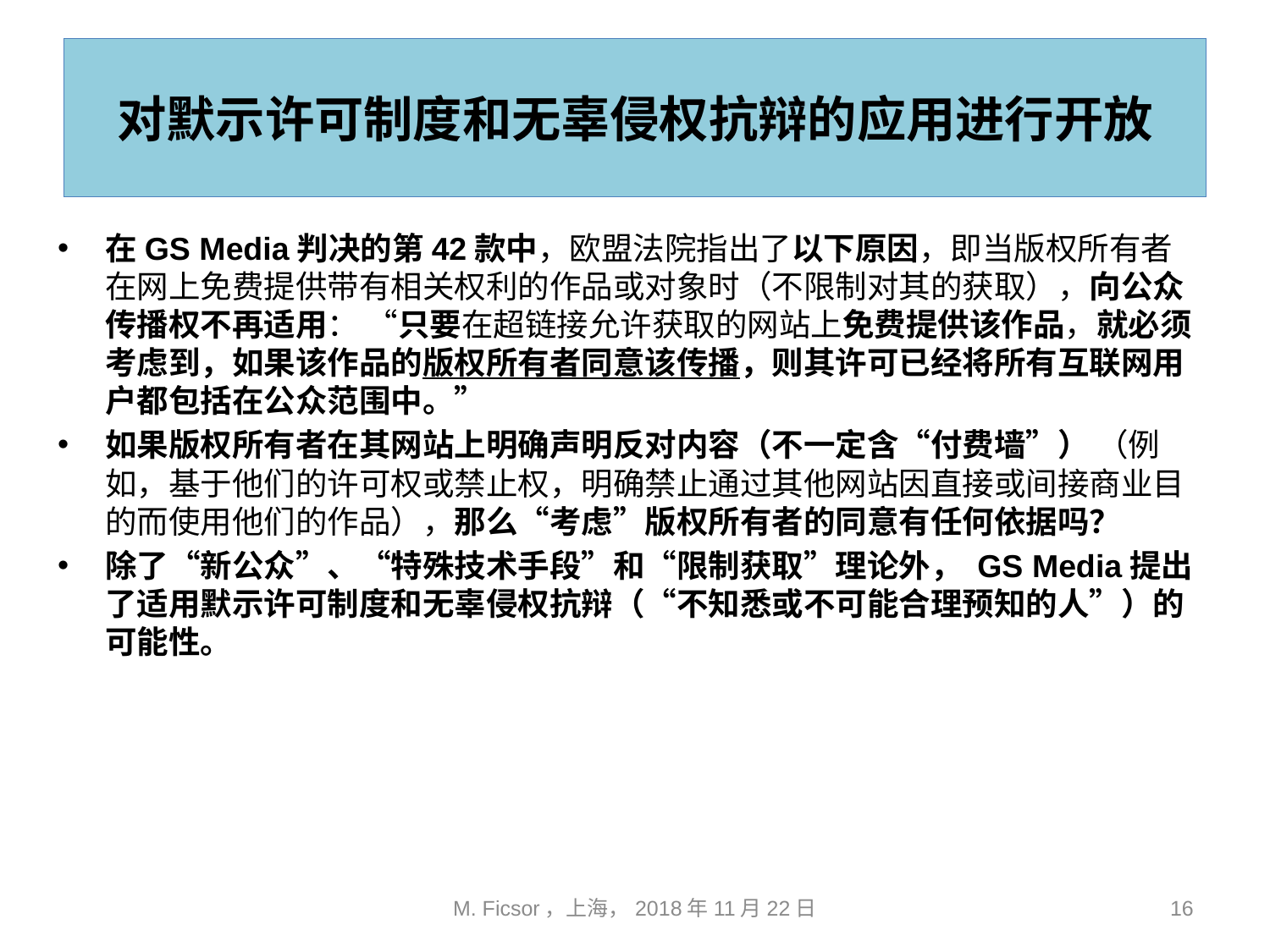

# 对默示许可制度和无辜侵权抗辩的应用进行开放
在GS Media判决的第42款中，欧盟法院指出了以下原因，即当版权所有者在网上免费提供带有相关权利的作品或对象时（不限制对其的获取），向公众传播权不再适用： “只要在超链接允许获取的网站上免费提供该作品，就必须考虑到，如果该作品的版权所有者同意该传播，则其许可已经将所有互联网用户都包括在公众范围中。”
如果版权所有者在其网站上明确声明反对内容（不一定含“付费墙”） （例如，基于他们的许可权或禁止权，明确禁止通过其他网站因直接或间接商业目的而使用他们的作品），那么“考虑”版权所有者的同意有任何依据吗？
除了“新公众”、“特殊技术手段”和“限制获取”理论外， GS Media提出了适用默示许可制度和无辜侵权抗辩（“不知悉或不可能合理预知的人”）的可能性。
M. Ficsor，上海，2018年11月22日
16